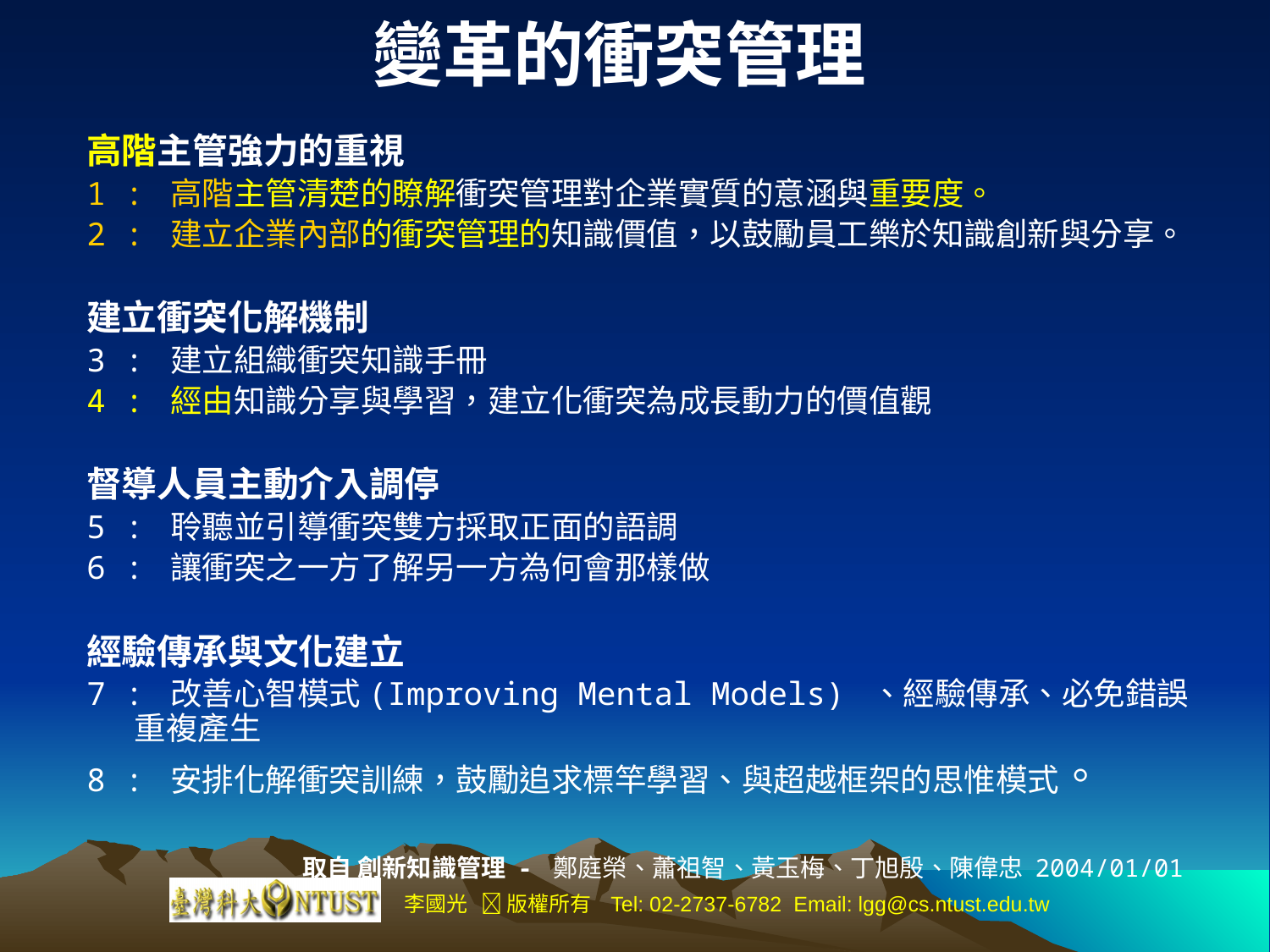

# 變革的衝突管理

高階主管強力的重視
1 : 高階主管清楚的瞭解衝突管理對企業實質的意涵與重要度。
2 : 建立企業內部的衝突管理的知識價值，以鼓勵員工樂於知識創新與分享。

建立衝突化解機制
3 : 建立組織衝突知識手冊
4 : 經由知識分享與學習，建立化衝突為成長動力的價值觀

督導人員主動介入調停
5 : 聆聽並引導衝突雙方採取正面的語調
6 : 讓衝突之一方了解另一方為何會那樣做

經驗傳承與文化建立
7 : 改善心智模式(Improving Mental Models) 、經驗傳承、必免錯誤重複產生
8 : 安排化解衝突訓練，鼓勵追求標竿學習、與超越框架的思惟模式。
取自 創新知識管理 - 鄭庭榮、蕭祖智、黃玉梅、丁旭殷、陳偉忠 2004/01/01